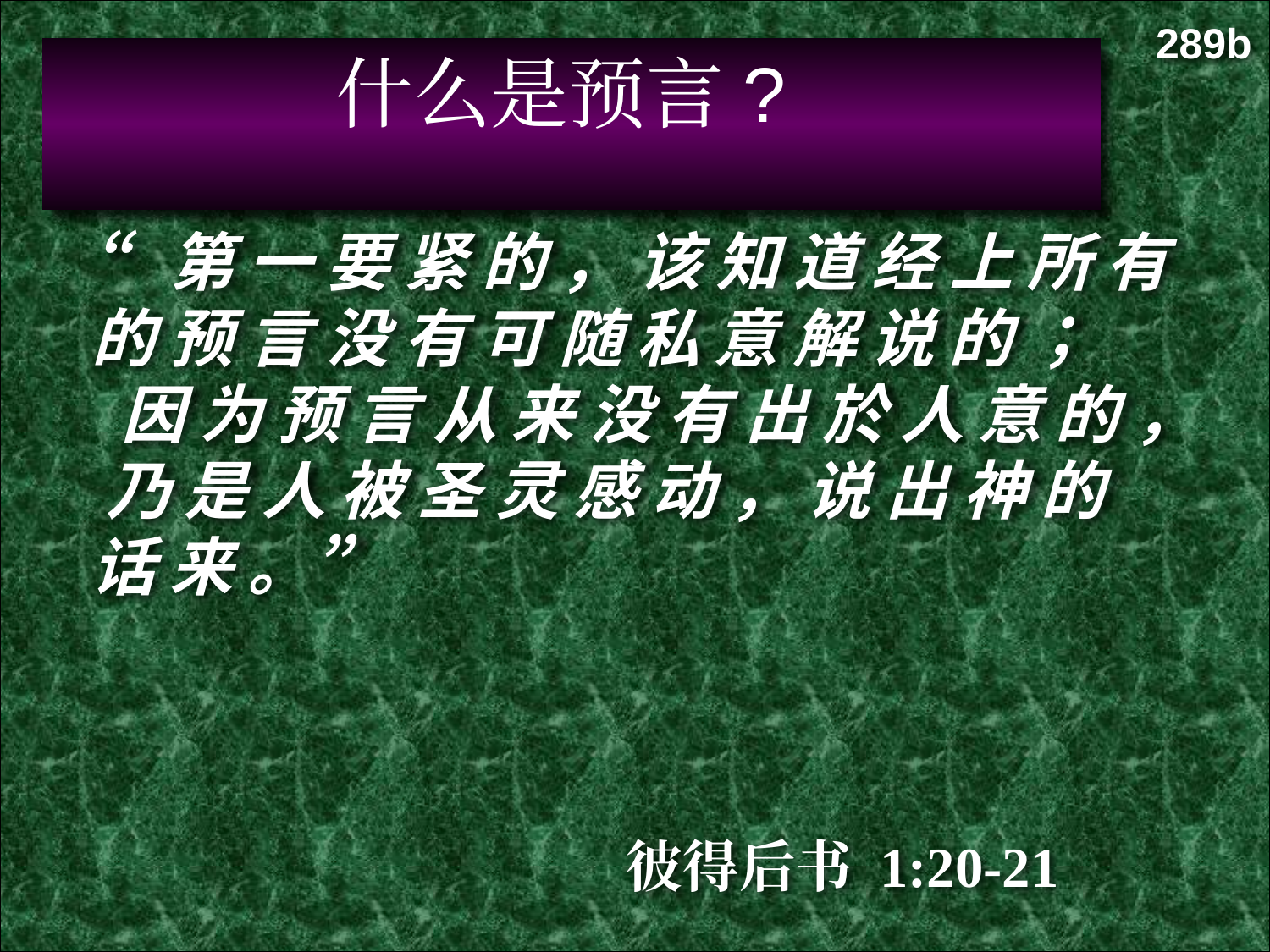

289b
什么是预言?
“第 一 要 紧 的 ， 该 知 道 经 上 所 有 的 预 言 没 有 可 随 私 意 解 说 的 ；
 因 为 预 言 从 来 没 有 出 於 人 意 的 ， 乃 是 人 被 圣 灵 感 动 ， 说 出 神 的 话 来 。”
彼得后书 1:20-21